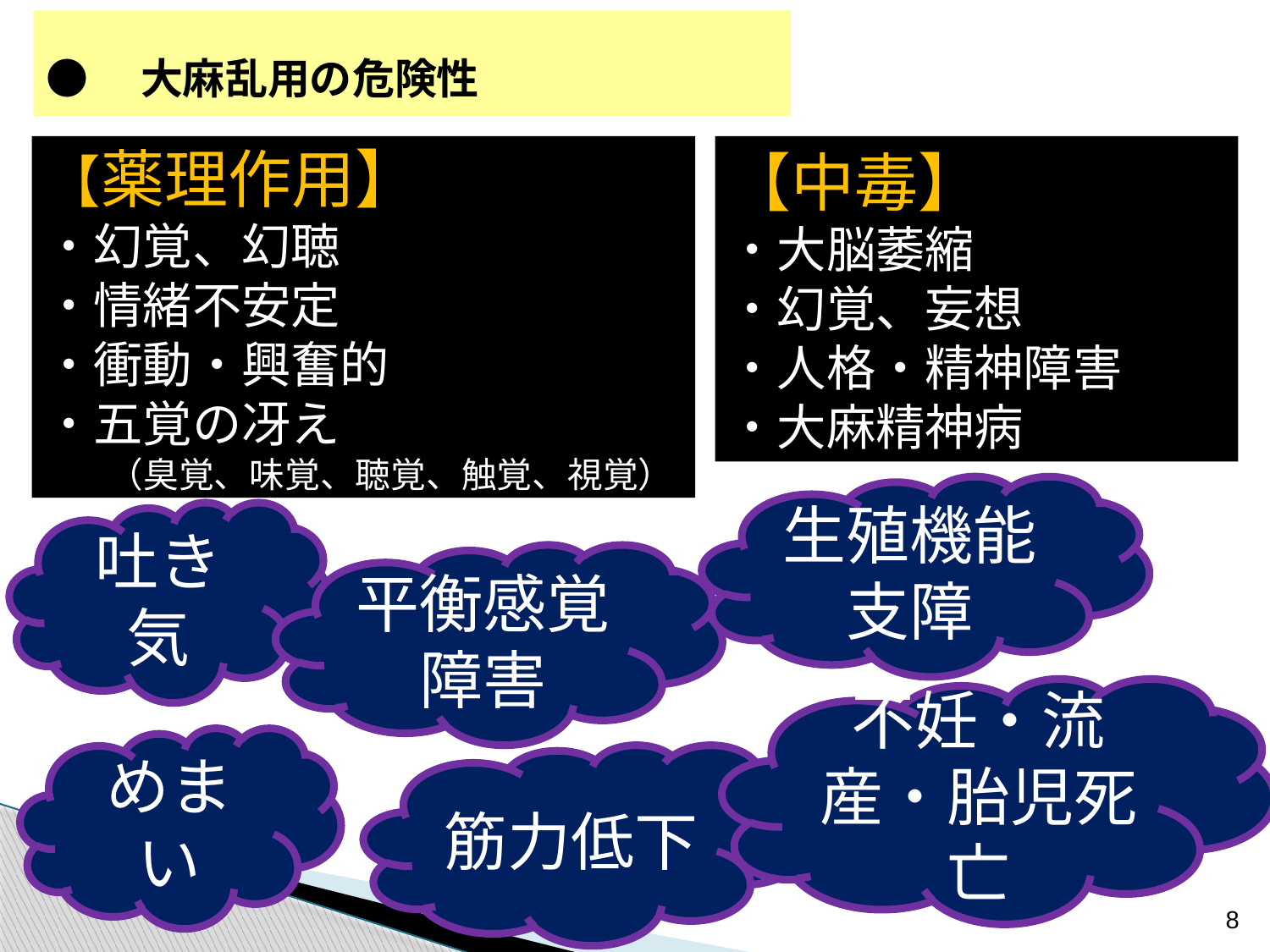

●　大麻乱用の危険性
【薬理作用】
・幻覚、幻聴
・情緒不安定
・衝動・興奮的
・五覚の冴え
　　（臭覚、味覚、聴覚、触覚、視覚）
【中毒】
・大脳萎縮
・幻覚、妄想
・人格・精神障害
・大麻精神病
生殖機能支障
吐き気
平衡感覚障害
不妊・流産・胎児死亡
めまい
筋力低下
8